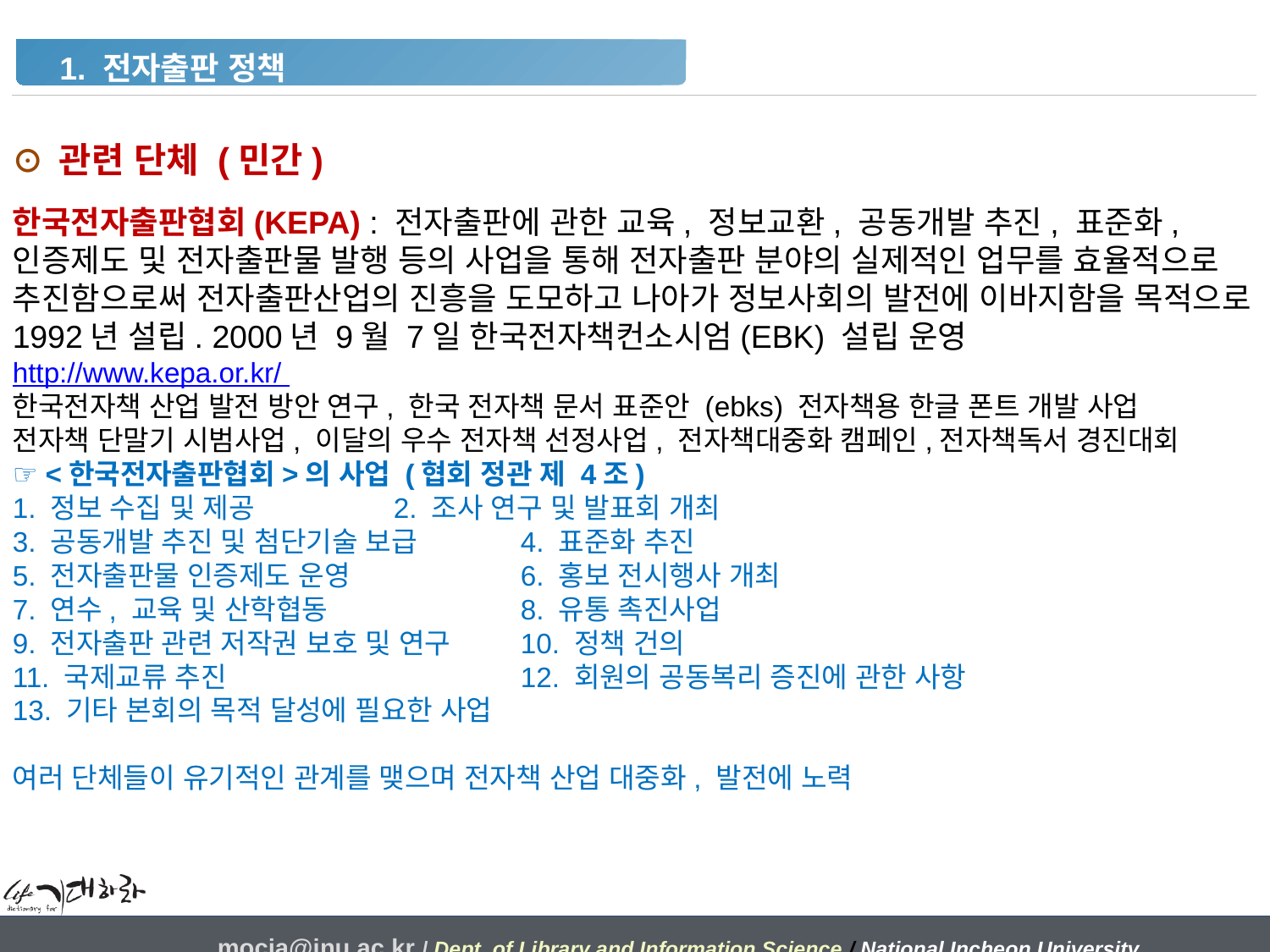

1. 전자출판 정책
⊙ 관련 단체 (민간)

한국전자출판협회(KEPA) : 전자출판에 관한 교육, 정보교환, 공동개발 추진, 표준화, 인증제도 및 전자출판물 발행 등의 사업을 통해 전자출판 분야의 실제적인 업무를 효율적으로 추진함으로써 전자출판산업의 진흥을 도모하고 나아가 정보사회의 발전에 이바지함을 목적으로 1992년 설립. 2000년 9월 7일 한국전자책컨소시엄(EBK) 설립 운영
http://www.kepa.or.kr/
한국전자책 산업 발전 방안 연구, 한국 전자책 문서 표준안 (ebks) 전자책용 한글 폰트 개발 사업
전자책 단말기 시범사업, 이달의 우수 전자책 선정사업, 전자책대중화 캠페인,전자책독서 경진대회
☞ <한국전자출판협회>의 사업 (협회 정관 제 4조) 
1. 정보 수집 및 제공 		2. 조사 연구 및 발표회 개최 
3. 공동개발 추진 및 첨단기술 보급 	4. 표준화 추진 
5. 전자출판물 인증제도 운영		6. 홍보 전시행사 개최 
7. 연수, 교육 및 산학협동 		8. 유통 촉진사업
9. 전자출판 관련 저작권 보호 및 연구 	10. 정책 건의 
11. 국제교류 추진 			12. 회원의 공동복리 증진에 관한 사항 
13. 기타 본회의 목적 달성에 필요한 사업

여러 단체들이 유기적인 관계를 맺으며 전자책 산업 대중화, 발전에 노력

mocja@inu.ac.kr / Dept. of Library and Information Science / National Incheon University